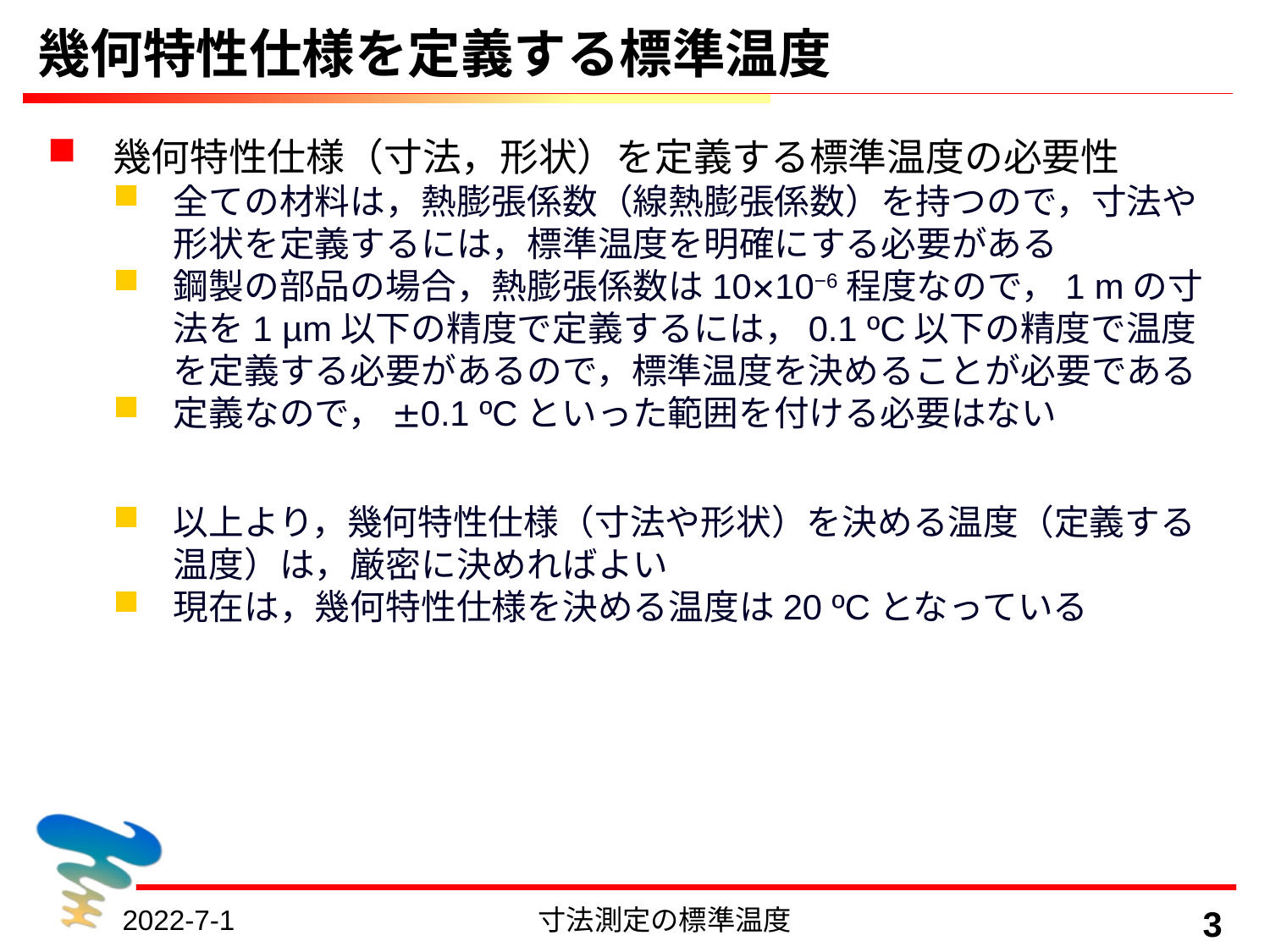

# 幾何特性仕様を定義する標準温度
幾何特性仕様（寸法，形状）を定義する標準温度の必要性
全ての材料は，熱膨張係数（線熱膨張係数）を持つので，寸法や形状を定義するには，標準温度を明確にする必要がある
鋼製の部品の場合，熱膨張係数は10×10−6程度なので，1 mの寸法を1 µm以下の精度で定義するには，0.1 ºC以下の精度で温度を定義する必要があるので，標準温度を決めることが必要である
定義なので，±0.1 ºCといった範囲を付ける必要はない

以上より，幾何特性仕様（寸法や形状）を決める温度（定義する温度）は，厳密に決めればよい
現在は，幾何特性仕様を決める温度は20 ºCとなっている
2022-7-1
寸法測定の標準温度
3